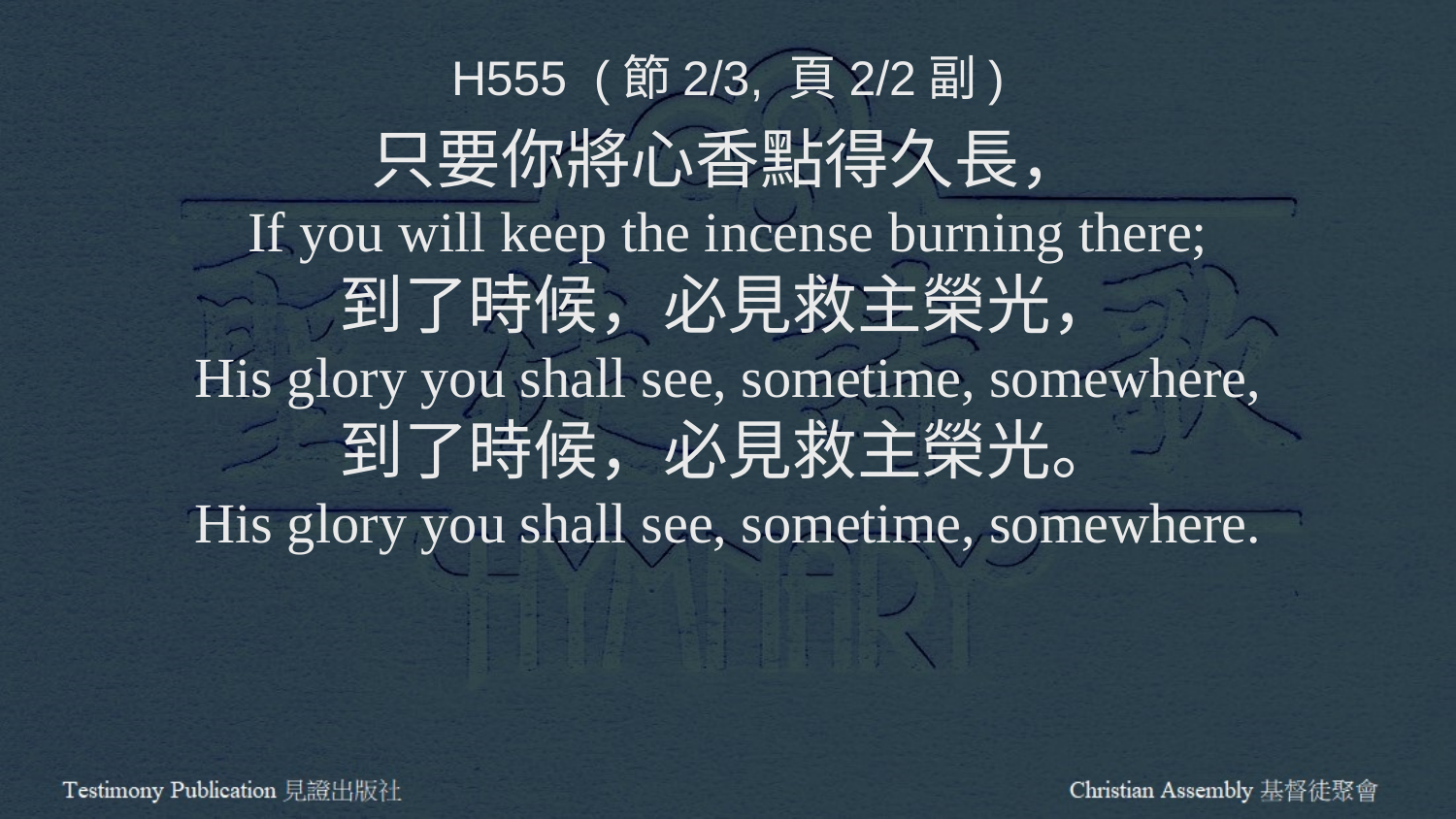

H555  (節2/3, 頁2/2副)
只要你將心香點得久長，
If you will keep the incense burning there;
到了時候，必見救主榮光，
His glory you shall see, sometime, somewhere,
到了時候，必見救主榮光。
His glory you shall see, sometime, somewhere.